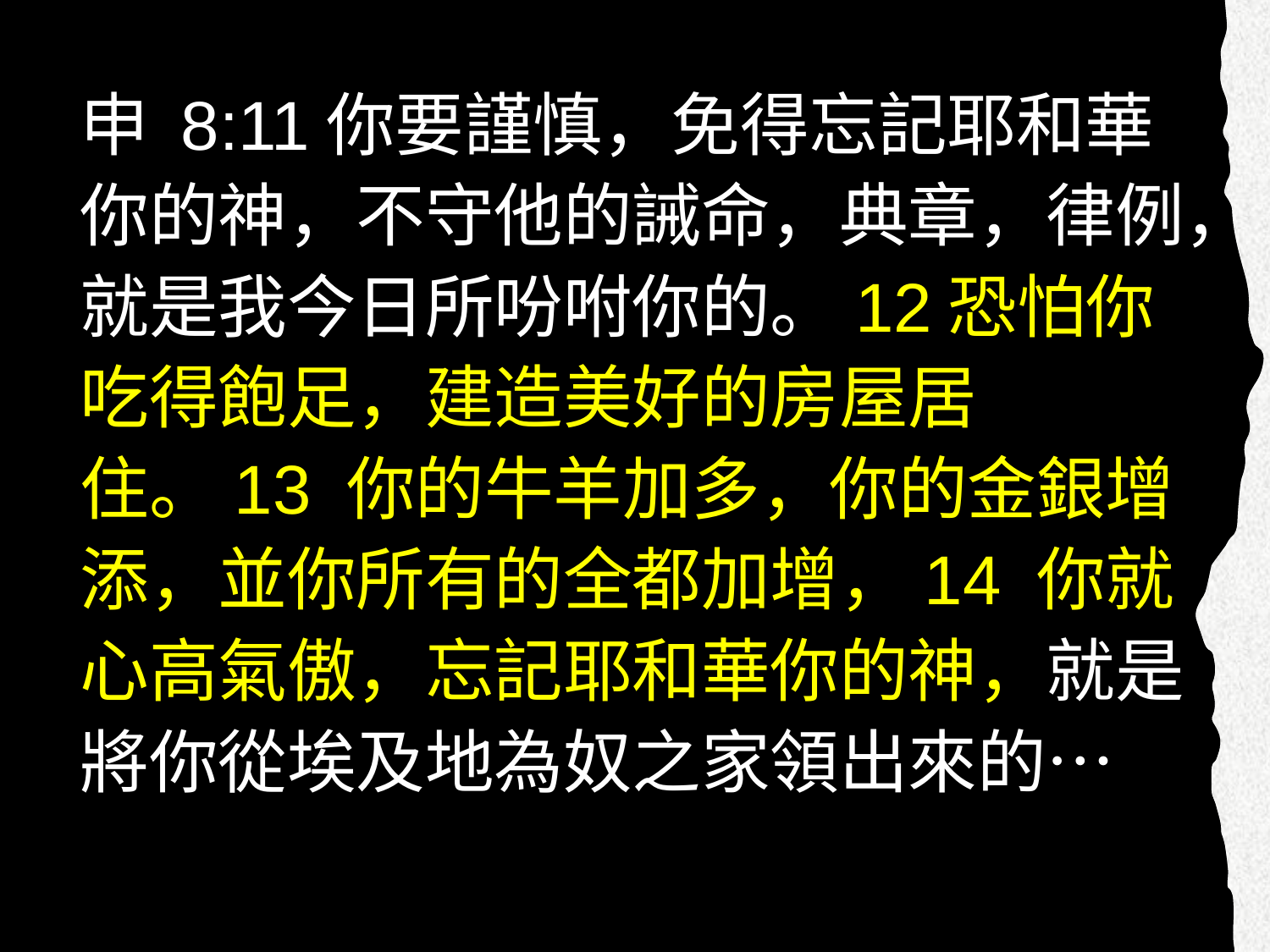

申 8:11你要謹慎，免得忘記耶和華你的神，不守他的誡命，典章，律例，就是我今日所吩咐你的。12恐怕你吃得飽足，建造美好的房屋居住。13 你的牛羊加多，你的金銀增添，並你所有的全都加增，14 你就心高氣傲，忘記耶和華你的神，就是將你從埃及地為奴之家領出來的…